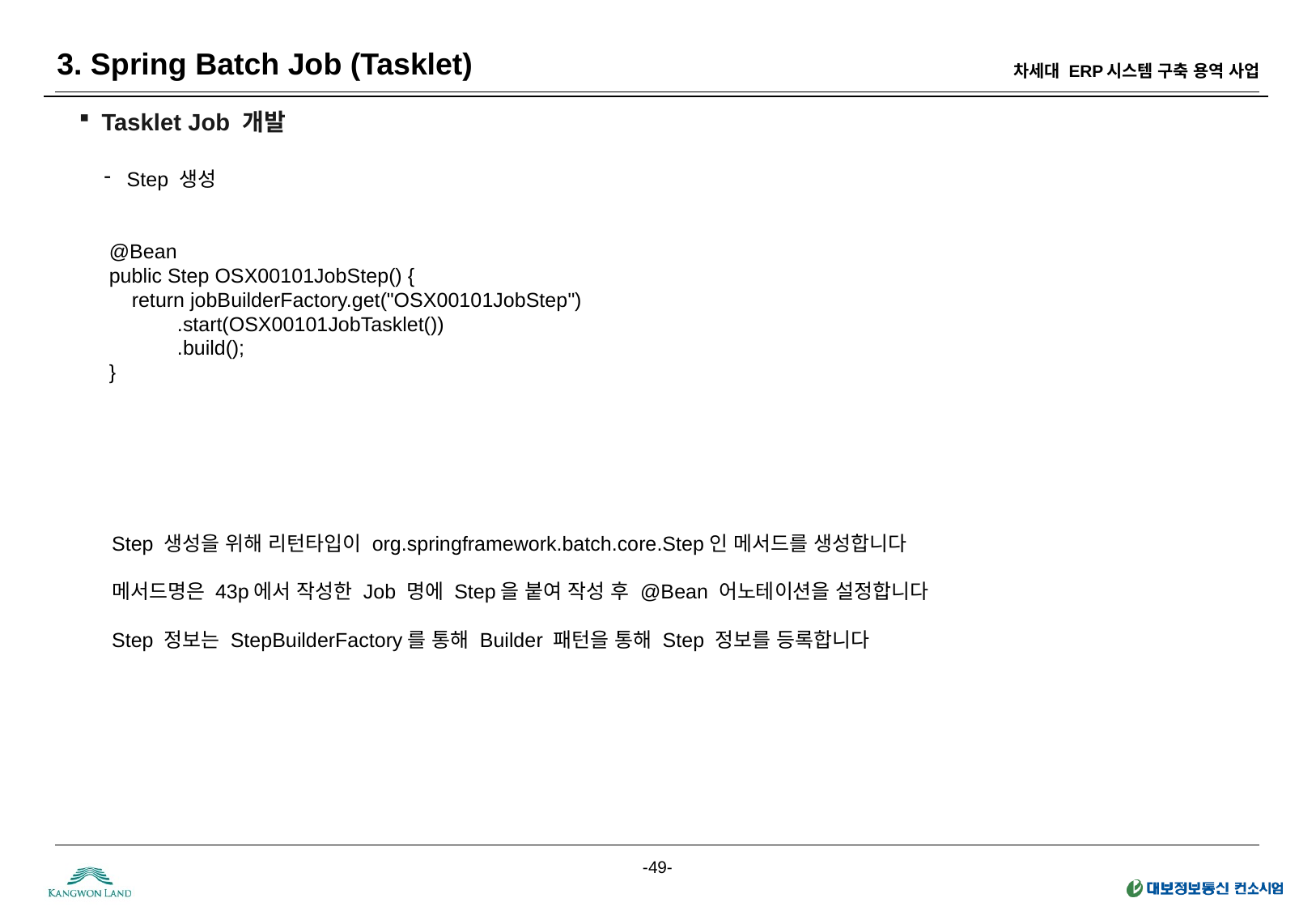

3. Spring Batch Job (Tasklet)
Tasklet Job 개발

Step 생성
@Bean
public Step OSX00101JobStep() {
    return jobBuilderFactory.get("OSX00101JobStep")
            .start(OSX00101JobTasklet())
            .build();
}
Step 생성을 위해 리턴타입이 org.springframework.batch.core.Step인 메서드를 생성합니다
메서드명은 43p에서 작성한 Job 명에 Step을 붙여 작성 후 @Bean 어노테이션을 설정합니다
Step 정보는 StepBuilderFactory를 통해 Builder 패턴을 통해 Step 정보를 등록합니다